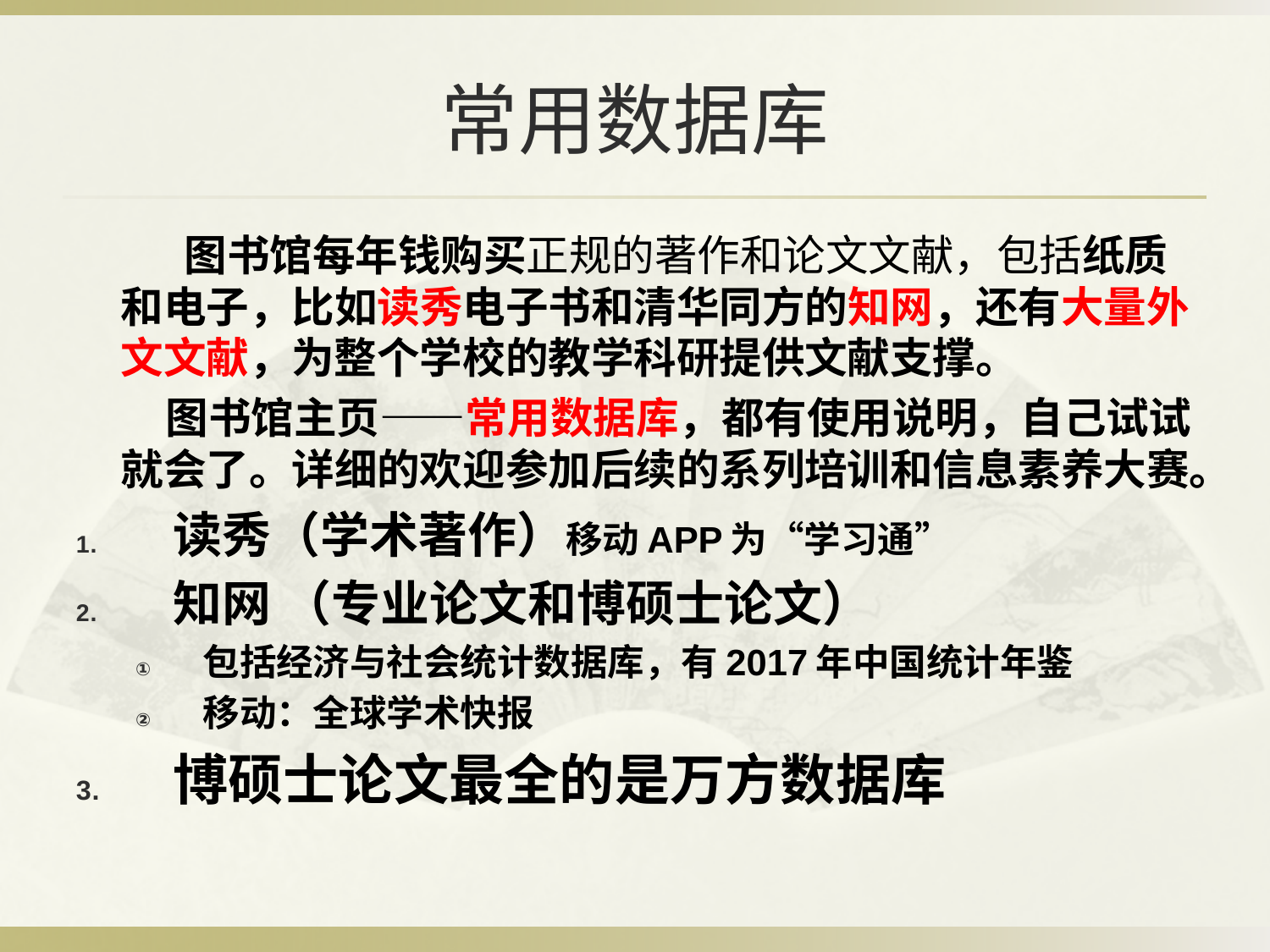

# 常用数据库
 图书馆每年钱购买正规的著作和论文文献，包括纸质和电子，比如读秀电子书和清华同方的知网，还有大量外文文献，为整个学校的教学科研提供文献支撑。
图书馆主页——常用数据库，都有使用说明，自己试试就会了。详细的欢迎参加后续的系列培训和信息素养大赛。
读秀（学术著作）移动APP为“学习通”
知网 （专业论文和博硕士论文）
包括经济与社会统计数据库，有2017年中国统计年鉴
移动：全球学术快报
博硕士论文最全的是万方数据库